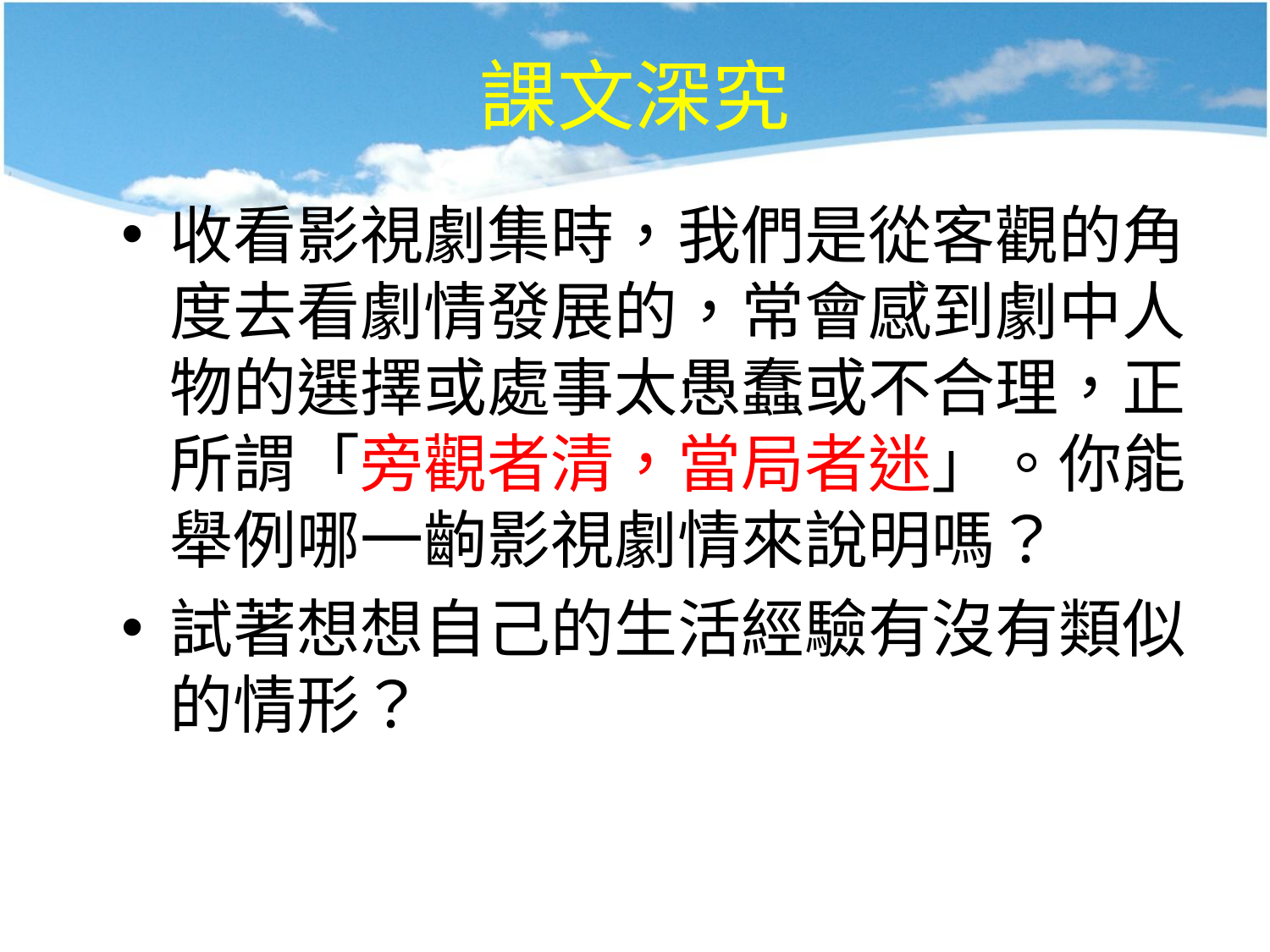

# 課文深究
收看影視劇集時，我們是從客觀的角度去看劇情發展的，常會感到劇中人物的選擇或處事太愚蠢或不合理，正所謂「旁觀者清，當局者迷」。你能舉例哪一齣影視劇情來說明嗎？
試著想想自己的生活經驗有沒有類似的情形？